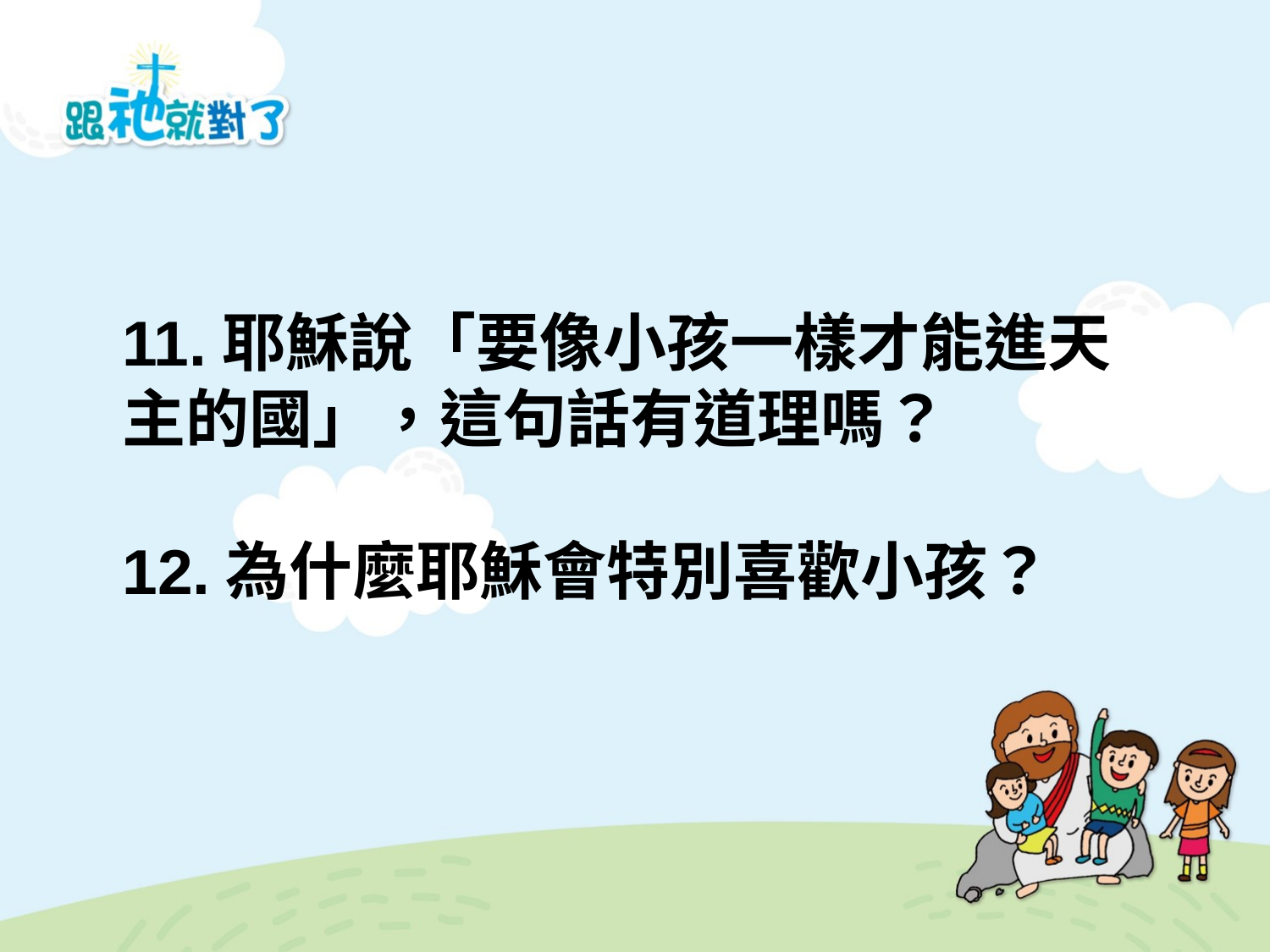

11.耶穌說「要像小孩一樣才能進天主的國」，這句話有道理嗎？

12.為什麼耶穌會特別喜歡小孩？